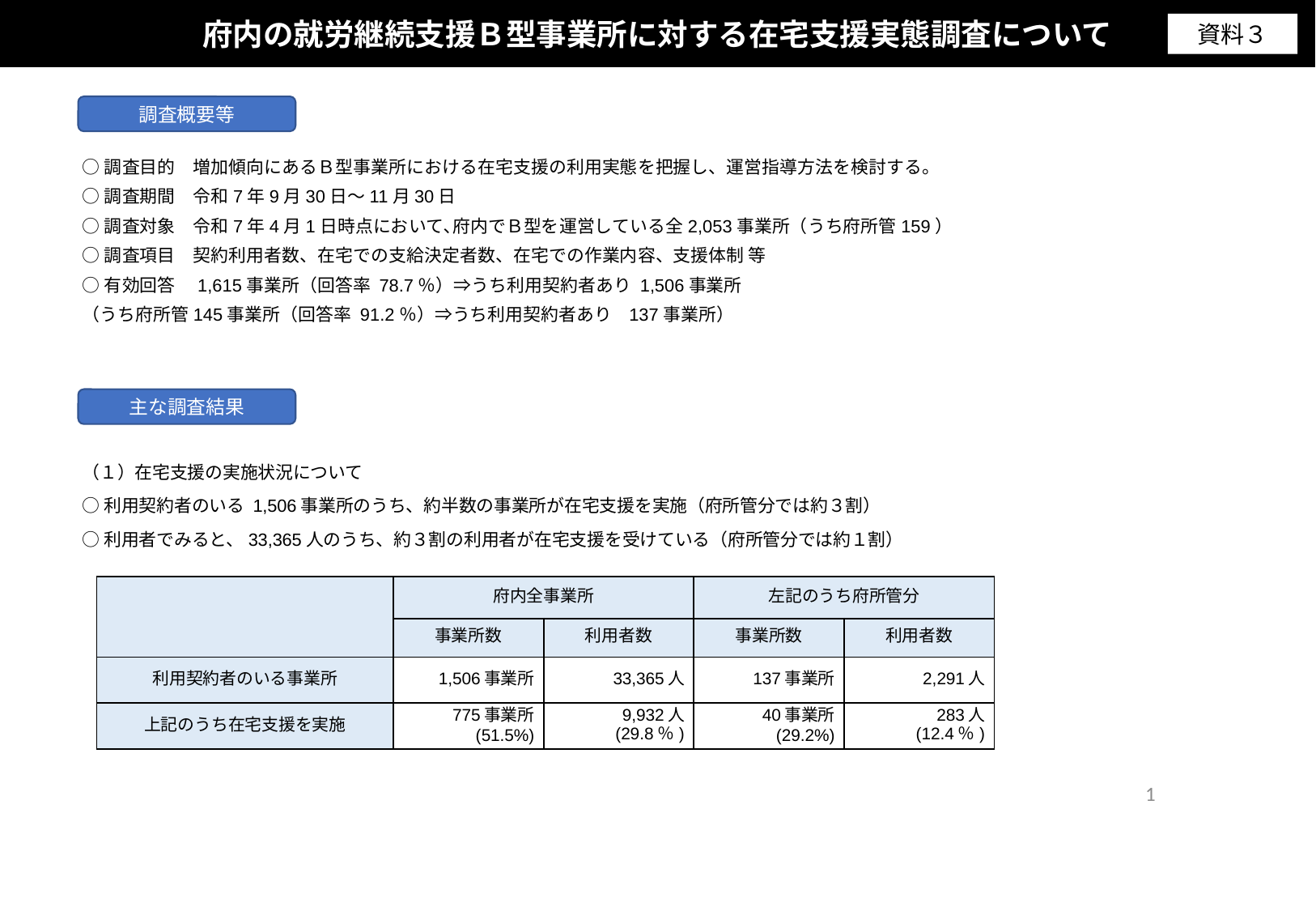

府内の就労継続支援Ｂ型事業所に対する在宅支援実態調査について
資料３
調査概要等
○調査目的　増加傾向にあるＢ型事業所における在宅支援の利用実態を把握し、運営指導方法を検討する。
○調査期間　令和7年9月30日～11月30日
○調査対象　令和7年4月1日時点において､府内でＢ型を運営している全2,053事業所（うち府所管159）
○調査項目　契約利用者数、在宅での支給決定者数、在宅での作業内容、支援体制 等
○有効回答　1,615事業所（回答率 78.7％）⇒うち利用契約者あり 1,506事業所
（うち府所管145事業所（回答率 91.2％）⇒うち利用契約者あり   137事業所）
主な調査結果
（１）在宅支援の実施状況について
○利用契約者のいる 1,506事業所のうち、約半数の事業所が在宅支援を実施（府所管分では約３割）
○利用者でみると、33,365人のうち、約３割の利用者が在宅支援を受けている（府所管分では約１割）
|  | 府内全事業所 |  | 左記のうち府所管分 |  |
| --- | --- | --- | --- | --- |
|  | 事業所数 | 利用者数 | 事業所数 | 利用者数 |
| 利用契約者のいる事業所 | 1,506事業所 | 33,365人 | 137事業所 | 2,291人 |
| 上記のうち在宅支援を実施 | 775事業所 (51.5%) | 9,932人 (29.8％) | 40事業所 (29.2%) | 283人 (12.4％) |
1